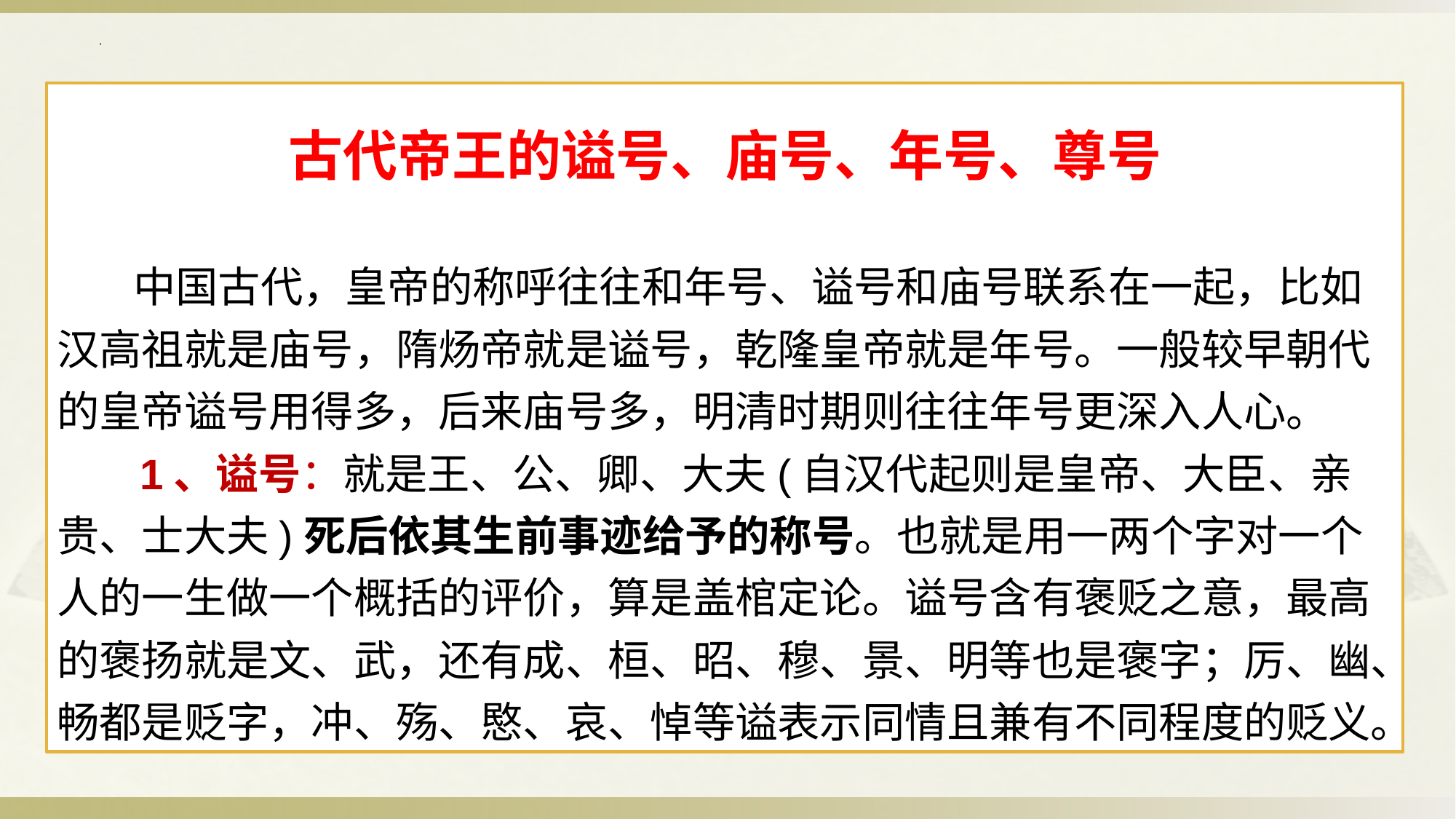

古代帝王的谥号、庙号、年号、尊号

       中国古代，皇帝的称呼往往和年号、谥号和庙号联系在一起，比如汉高祖就是庙号，隋炀帝就是谥号，乾隆皇帝就是年号。一般较早朝代的皇帝谥号用得多，后来庙号多，明清时期则往往年号更深入人心。
       1、谥号：就是王、公、卿、大夫(自汉代起则是皇帝、大臣、亲贵、士大夫)死后依其生前事迹给予的称号。也就是用一两个字对一个人的一生做一个概括的评价，算是盖棺定论。谥号含有褒贬之意，最高的褒扬就是文、武，还有成、桓、昭、穆、景、明等也是褒字；厉、幽、畅都是贬字，冲、殇、愍、哀、悼等谥表示同情且兼有不同程度的贬义。